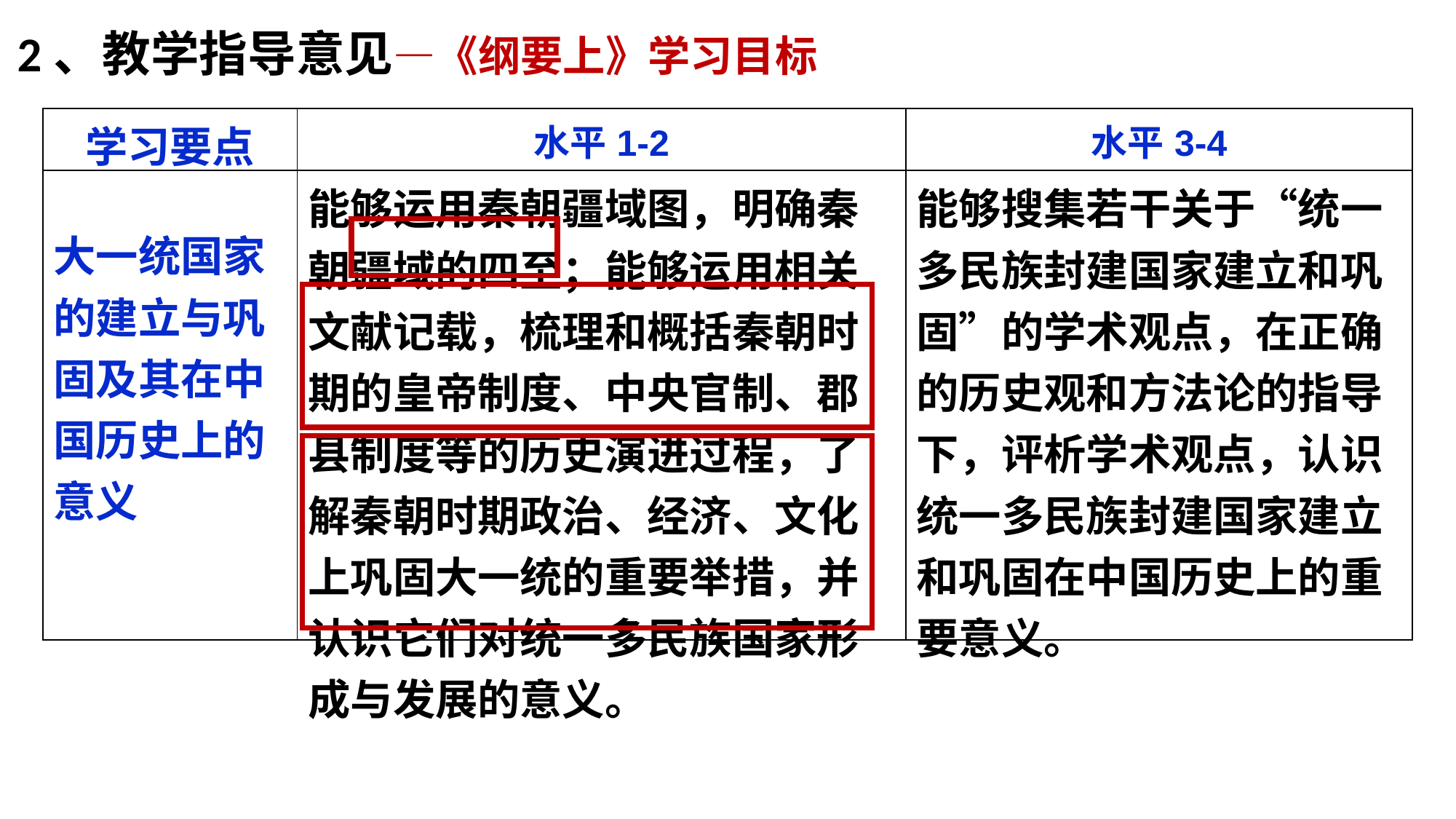

2、教学指导意见—《纲要上》学习目标
| 学习要点 | 水平1-2 | 水平3-4 |
| --- | --- | --- |
| 大一统国家的建立与巩固及其在中国历史上的意义 | 能够运用秦朝疆域图，明确秦朝疆域的四至；能够运用相关文献记载，梳理和概括秦朝时期的皇帝制度、中央官制、郡县制度等的历史演进过程，了解秦朝时期政治、经济、文化上巩固大一统的重要举措，并认识它们对统一多民族国家形成与发展的意义。 | 能够搜集若干关于“统一多民族封建国家建立和巩固”的学术观点，在正确的历史观和方法论的指导下，评析学术观点，认识统一多民族封建国家建立和巩固在中国历史上的重要意义。 |